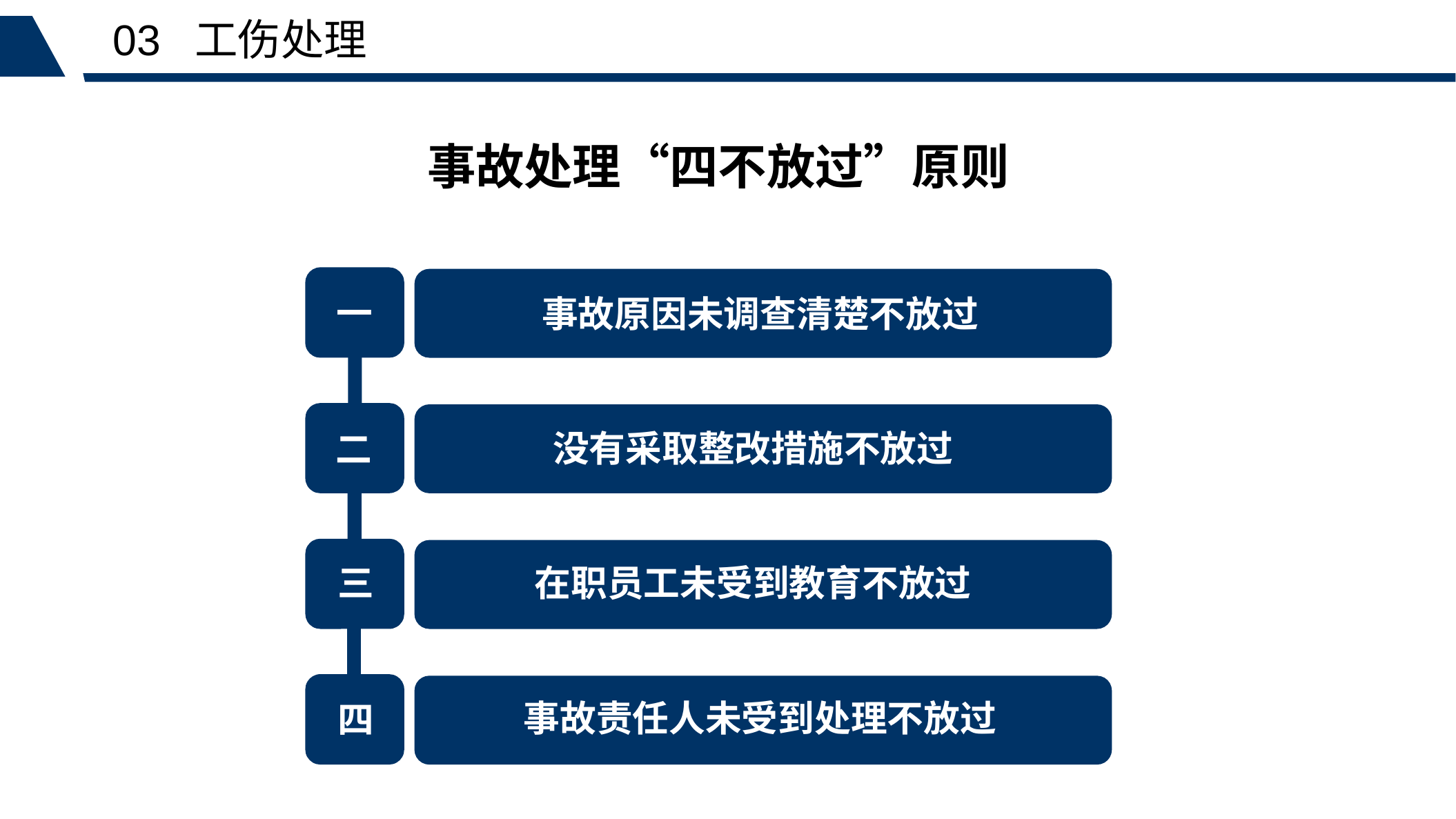

03  工伤处理

事故处理“四不放过”原则

一
事故原因未调查清楚不放过

没有采取整改措施不放过
二

三
在职员工未受到教育不放过

事故责任人未受到处理不放过
四